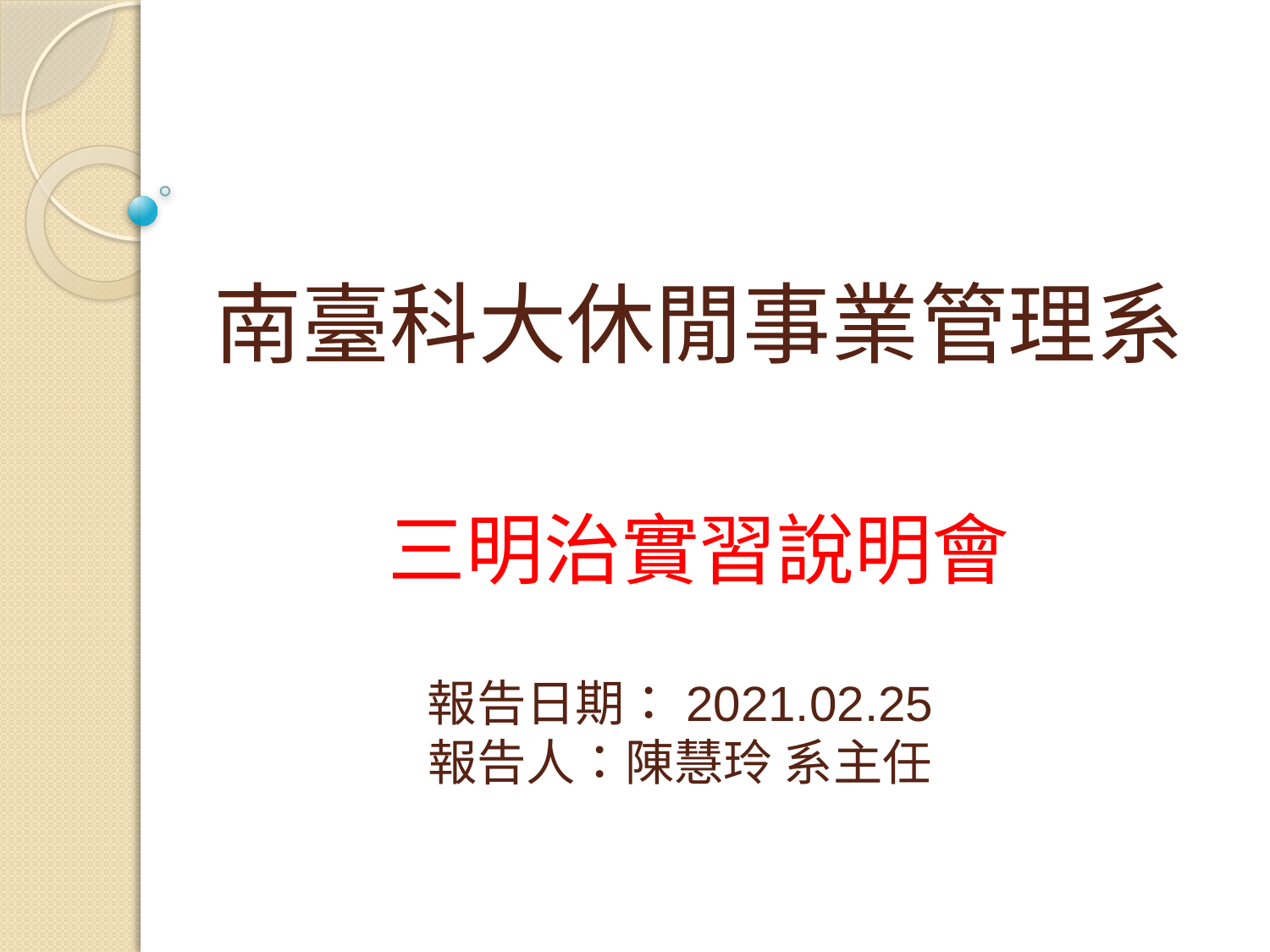

# 南臺科大休閒事業管理系 三明治實習說明會
報告日期：2021.02.25
報告人：陳慧玲 系主任